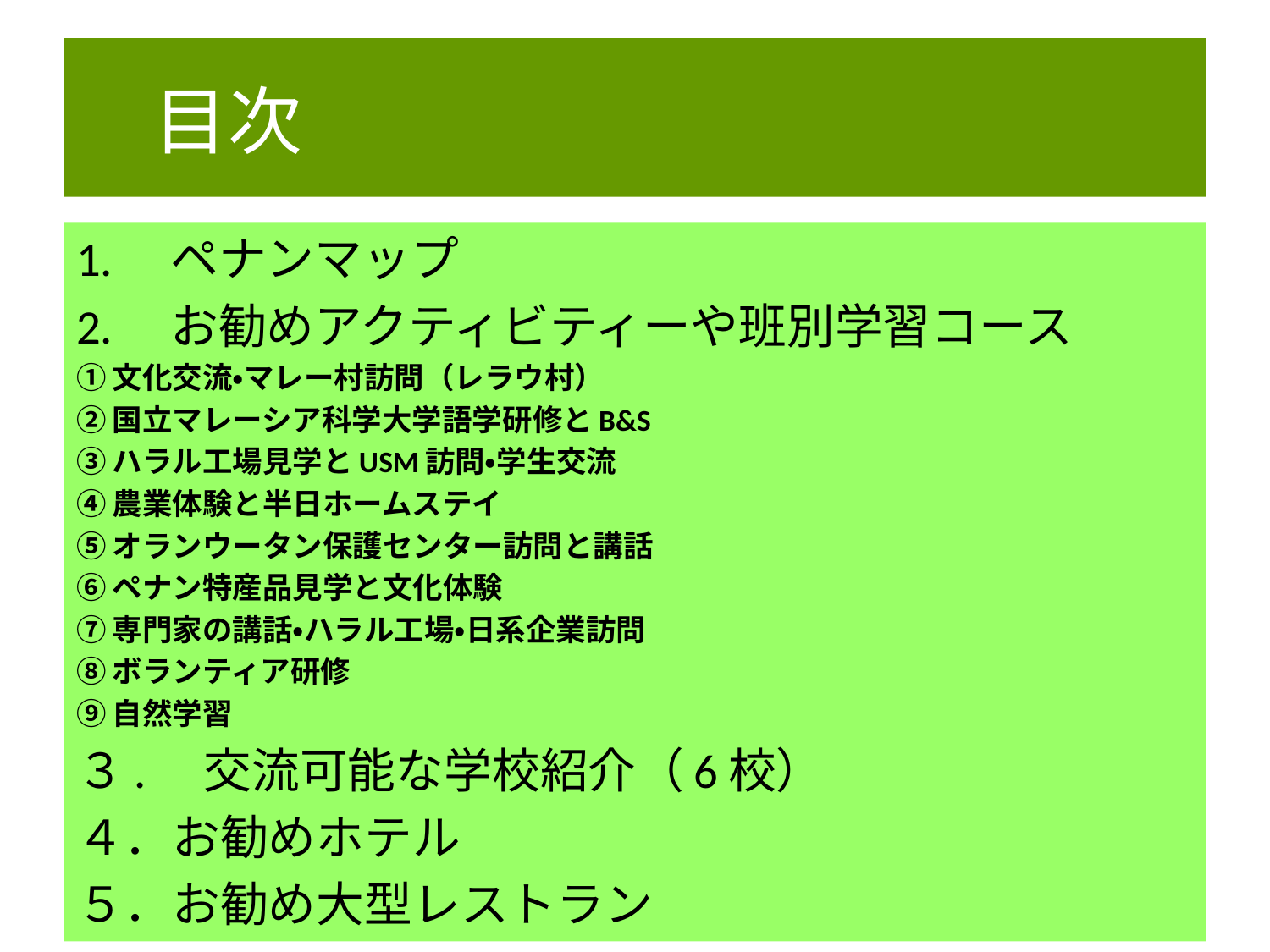

# 目次
1.　ペナンマップ
2.　お勧めアクティビティーや班別学習コース
①文化交流・マレー村訪問（レラウ村）
②国立マレーシア科学大学語学研修とB&S
③ハラル工場見学とUSM訪問・学生交流
④農業体験と半日ホームステイ
⑤オランウータン保護センター訪問と講話
⑥ペナン特産品見学と文化体験
⑦専門家の講話・ハラル工場・日系企業訪問
⑧ボランティア研修
⑨自然学習
３.　交流可能な学校紹介（6校）
４．お勧めホテル
５．お勧め大型レストラン